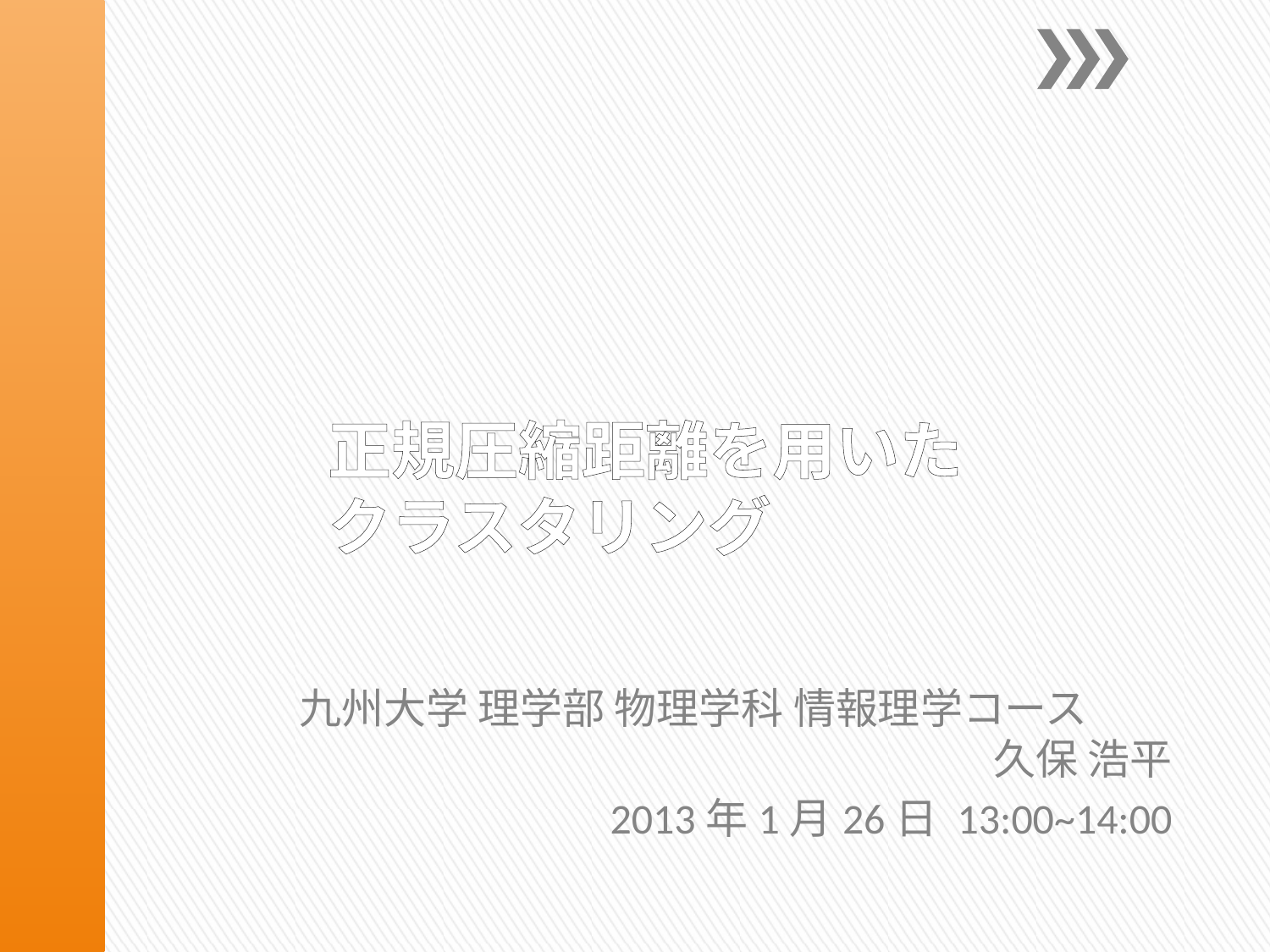

# 正規圧縮距離を用いた クラスタリング

九州大学 理学部 物理学科 情報理学コース　　久保 浩平
2013年1月26日 13:00~14:00